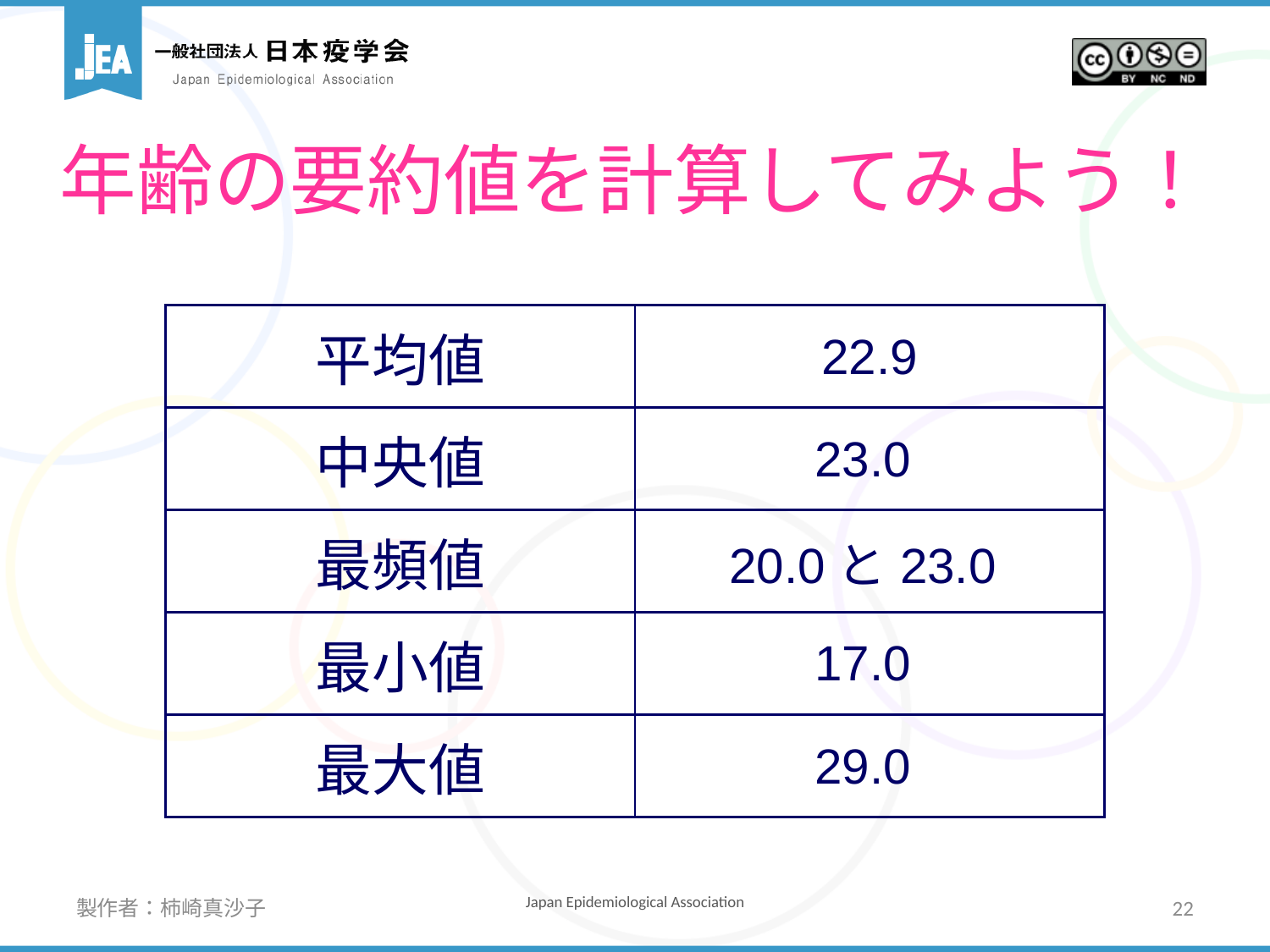

# 年齢の要約値を計算してみよう！
| 平均値 | 22.9 |
| --- | --- |
| 中央値 | 23.0 |
| 最頻値 | 20.0と23.0 |
| 最小値 | 17.0 |
| 最大値 | 29.0 |
製作者：柿崎真沙子
22